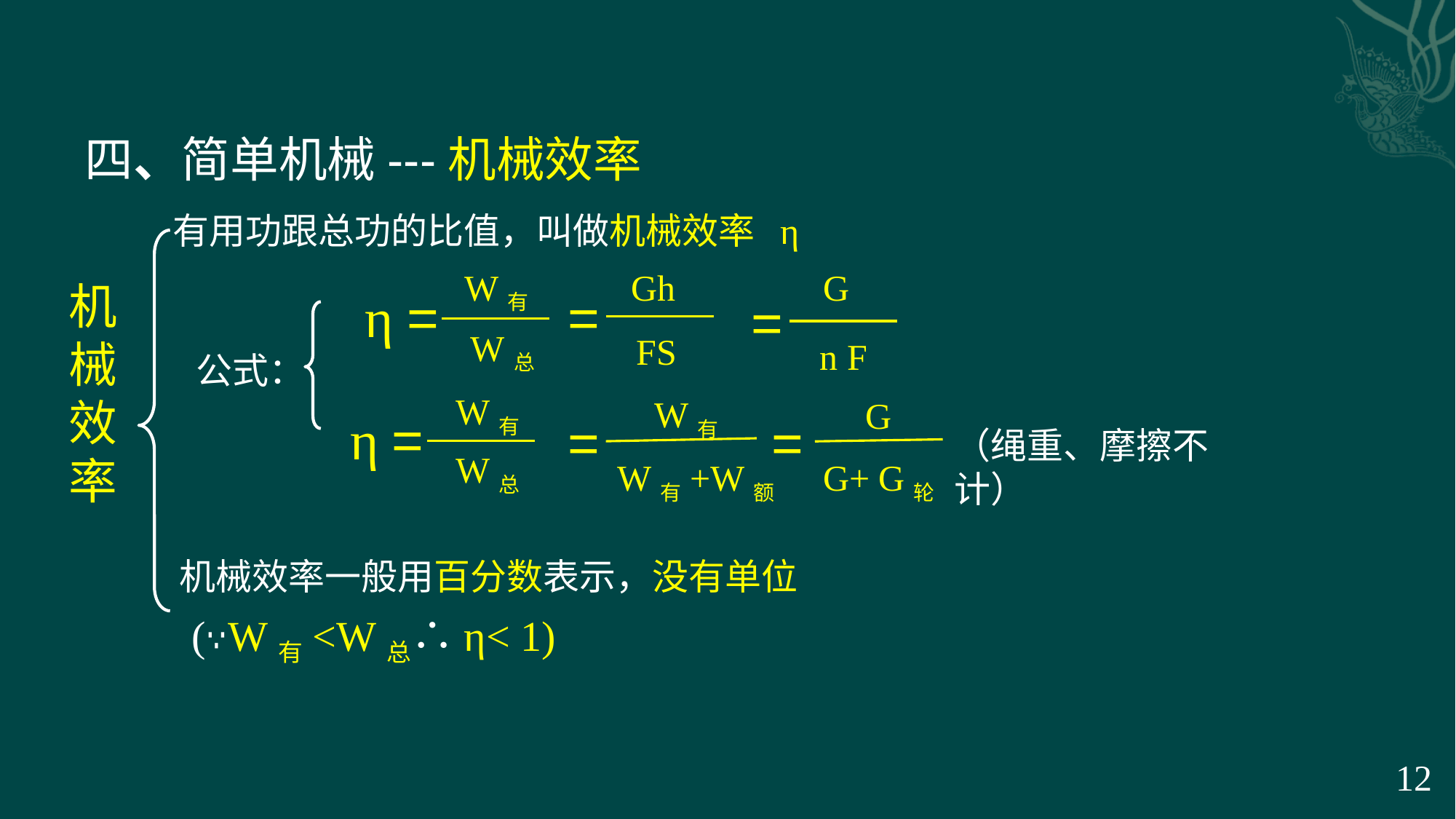

四、简单机械---机械效率
有用功跟总功的比值，叫做机械效率  η

Gh
W有
G
机械效率
=
η =
=

W总
FS
n F
 公式：
W有
W有
G
η =
=
=
（绳重、摩擦不计）
W总
G+ G轮
W有+W额
机械效率一般用百分数表示，没有单位
(∵W有<W总∴η< 1)
12